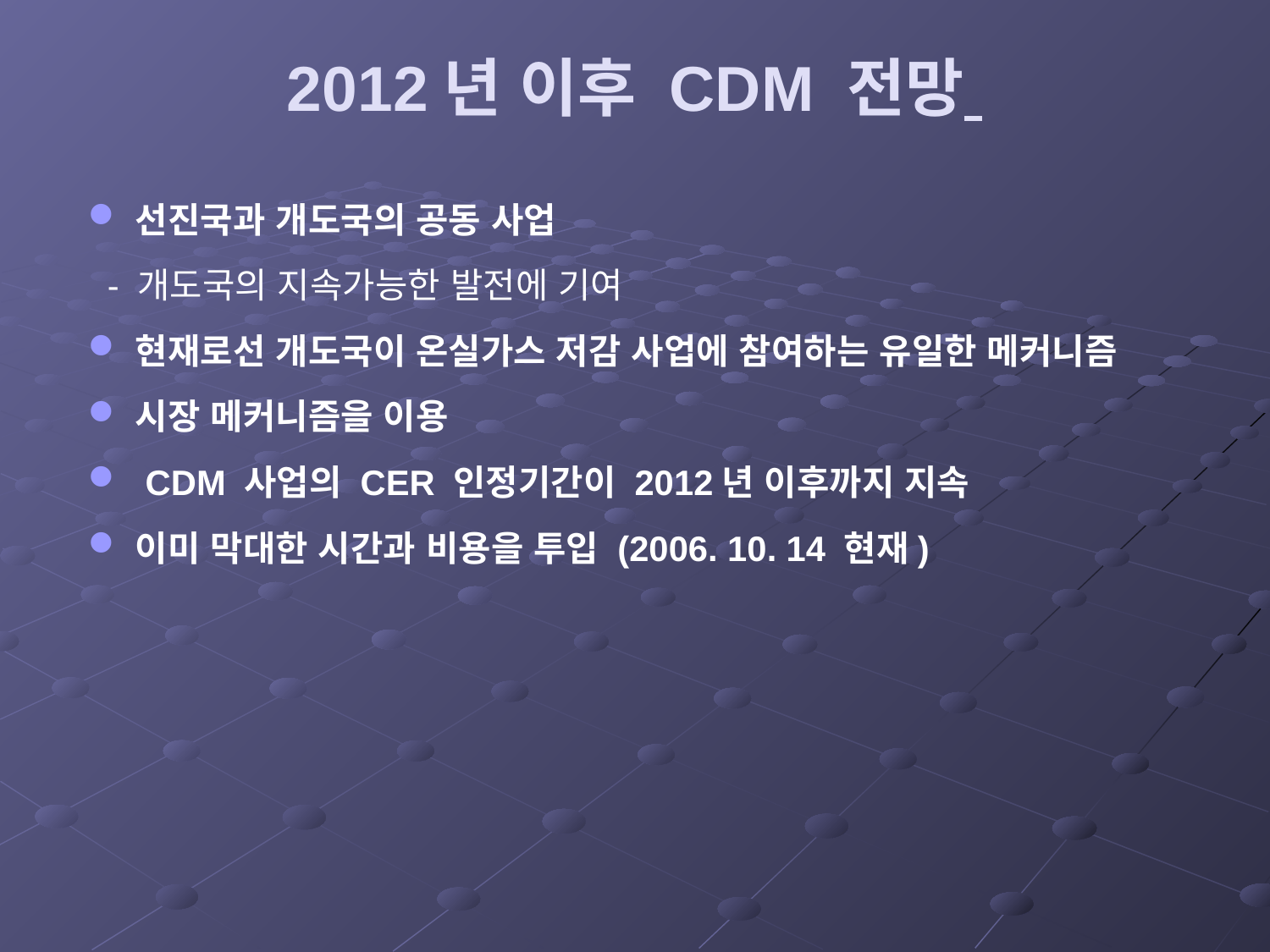

2012년 이후 CDM 전망
선진국과 개도국의 공동 사업
  - 개도국의 지속가능한 발전에 기여
현재로선 개도국이 온실가스 저감 사업에 참여하는 유일한 메커니즘
시장 메커니즘을 이용
 CDM 사업의 CER 인정기간이 2012년 이후까지 지속
이미 막대한 시간과 비용을 투입 (2006. 10. 14 현재)